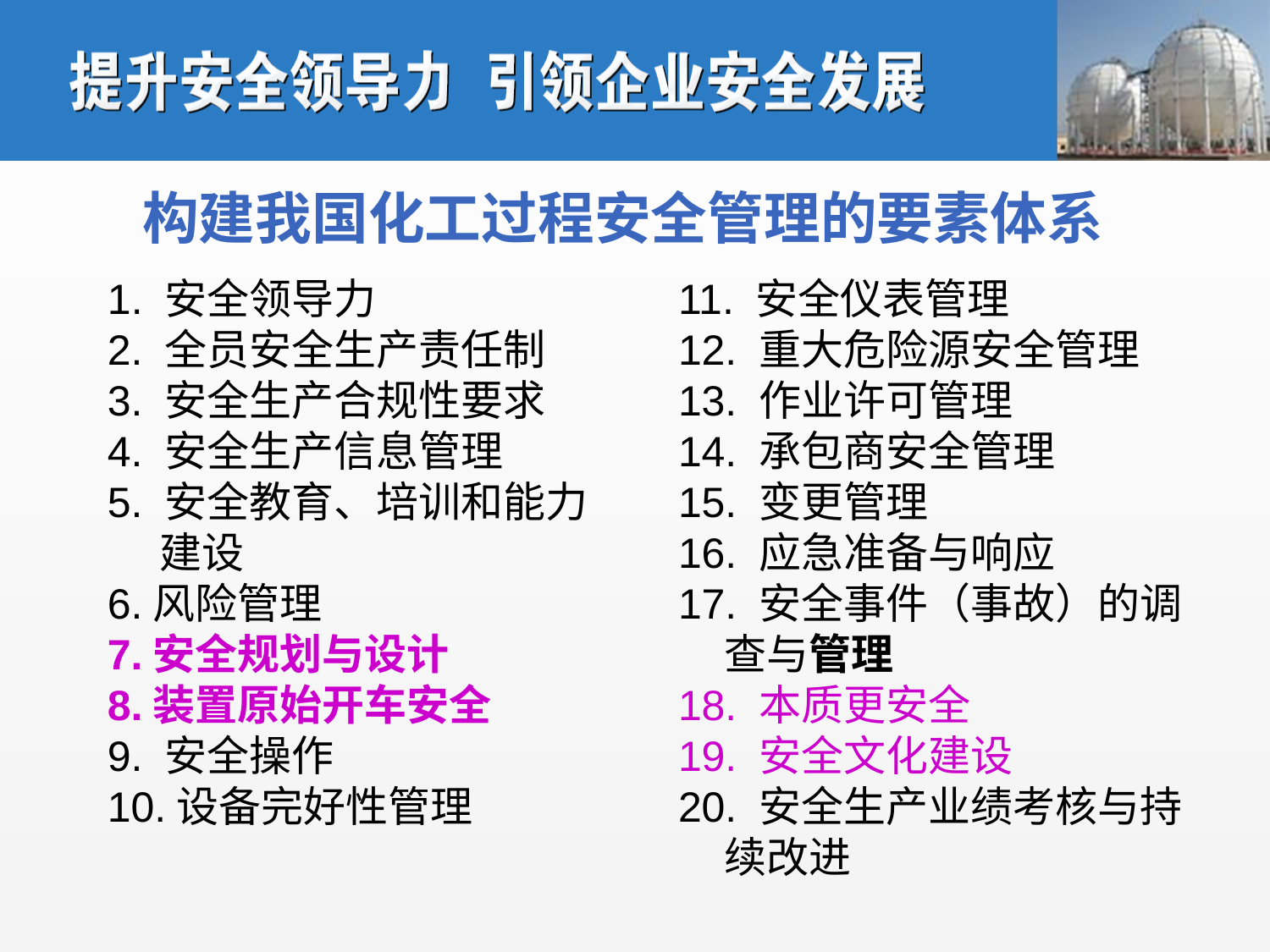

构建我国化工过程安全管理的要素体系
 11. 安全仪表管理
 12. 重大危险源安全管理
 13. 作业许可管理
 14. 承包商安全管理
 15. 变更管理
 16. 应急准备与响应
 17. 安全事件（事故）的调
     查与管理
 18. 本质更安全
 19. 安全文化建设
 20. 安全生产业绩考核与持
     续改进
1. 安全领导力
2. 全员安全生产责任制
3. 安全生产合规性要求
4. 安全生产信息管理
5. 安全教育、培训和能力
　 建设
6.风险管理
7.安全规划与设计
8.装置原始开车安全
9. 安全操作
10.设备完好性管理